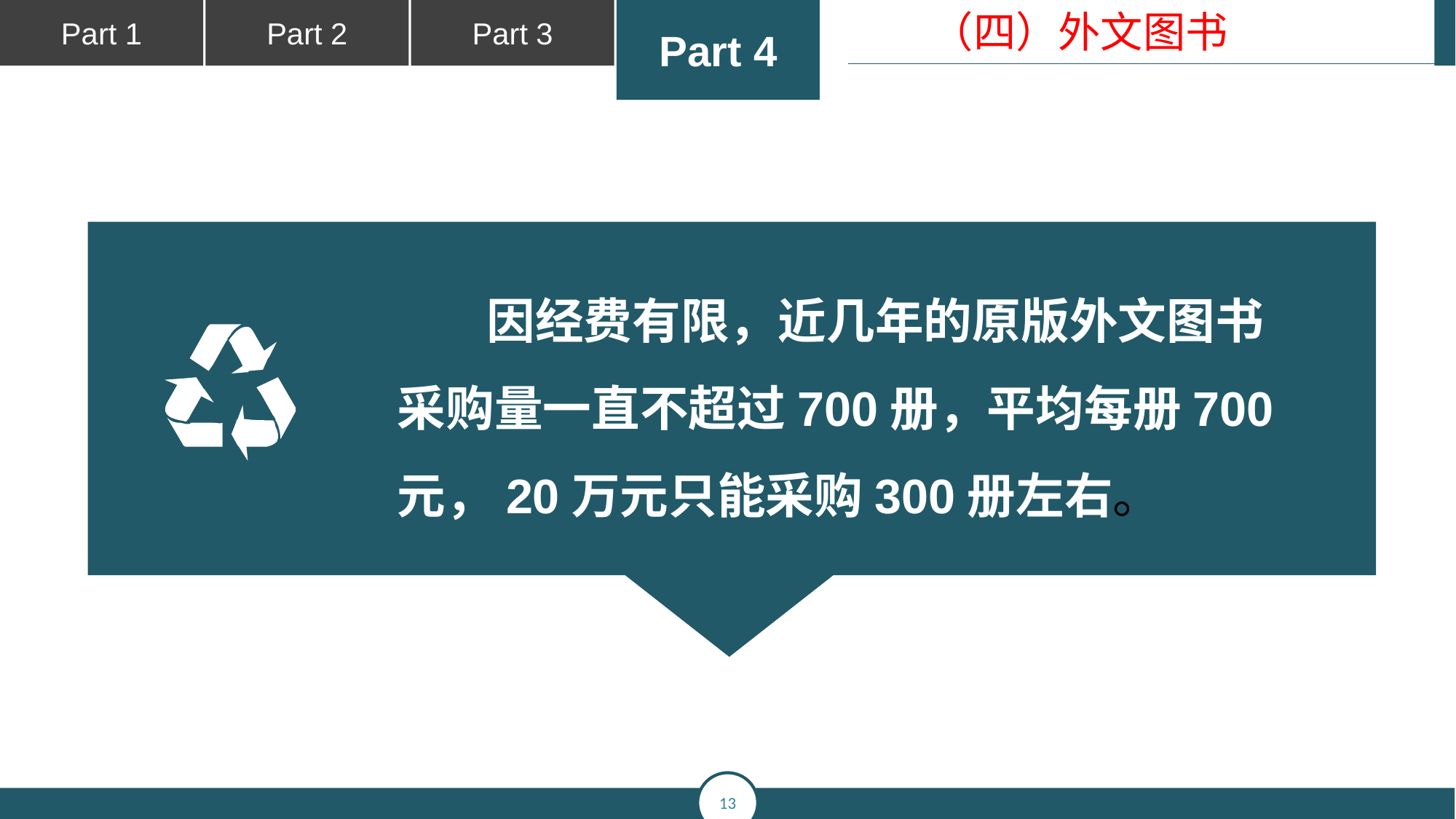

（四）外文图书

       因经费有限，近几年的原版外文图书采购量一直不超过700册，平均每册700元，20万元只能采购300册左右。

2
3
4
1
SUGGESTION